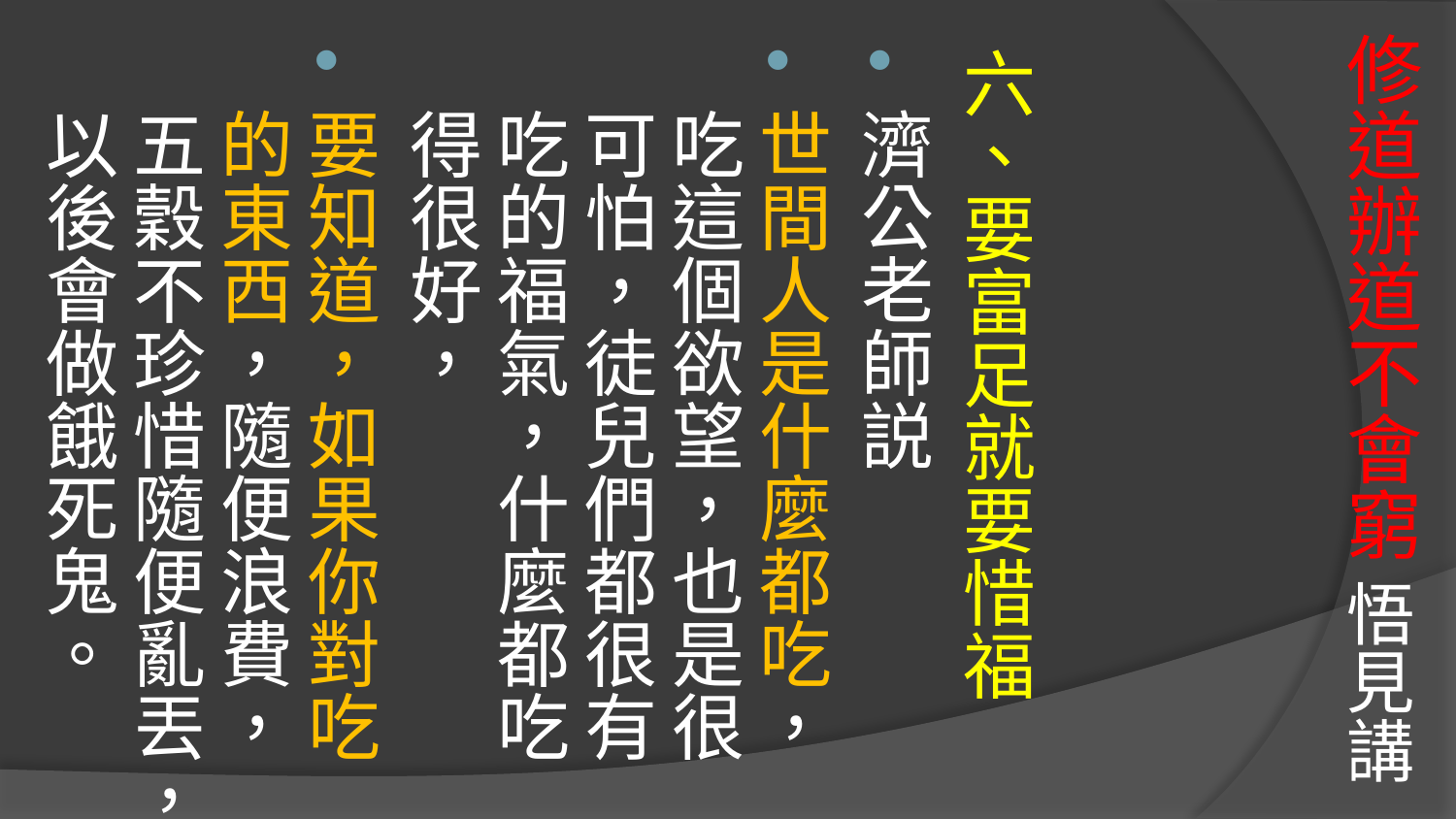

# 修道辦道不會窮 悟見講
六、要富足就要惜福
濟公老師説
世間人是什麼都吃，吃這個欲望，也是很可怕，徒兒們都很有吃的福氣，什麼都吃得很好，
要知道，如果你對吃的東西，隨便浪費，五穀不珍惜隨便亂丟，以後會做餓死鬼。